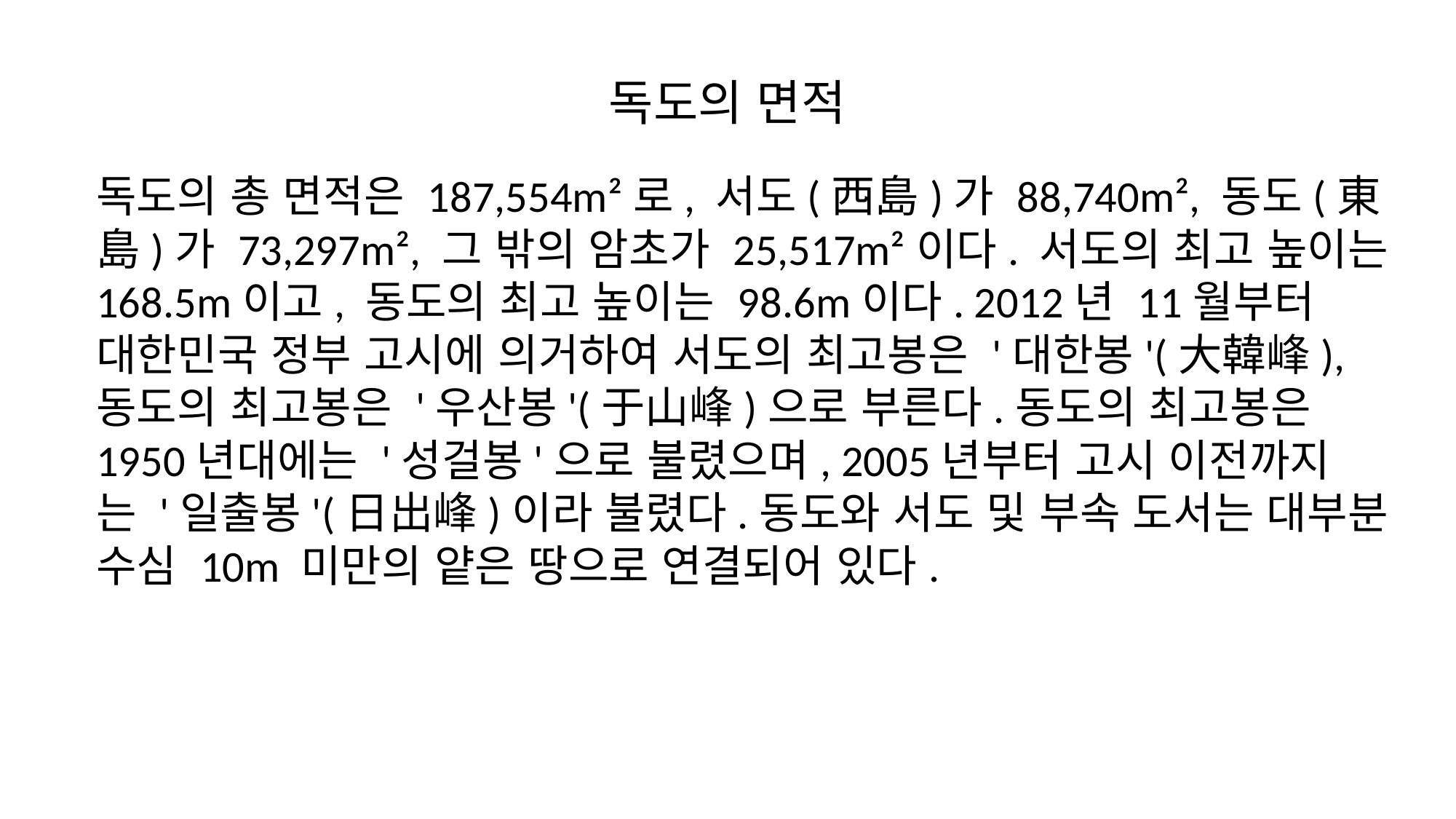

# 독도의 면적
독도의 총 면적은 187,554m²로, 서도(西島)가 88,740m², 동도(東島)가 73,297m², 그 밖의 암초가 25,517m²이다. 서도의 최고 높이는 168.5m이고, 동도의 최고 높이는 98.6m이다. 2012년 11월부터 대한민국 정부 고시에 의거하여 서도의 최고봉은 '대한봉'(大韓峰), 동도의 최고봉은 '우산봉'(于山峰)으로 부른다.동도의 최고봉은 1950년대에는 '성걸봉'으로 불렸으며, 2005년부터 고시 이전까지는 '일출봉'(日出峰)이라 불렸다.동도와 서도 및 부속 도서는 대부분 수심 10m 미만의 얕은 땅으로 연결되어 있다.